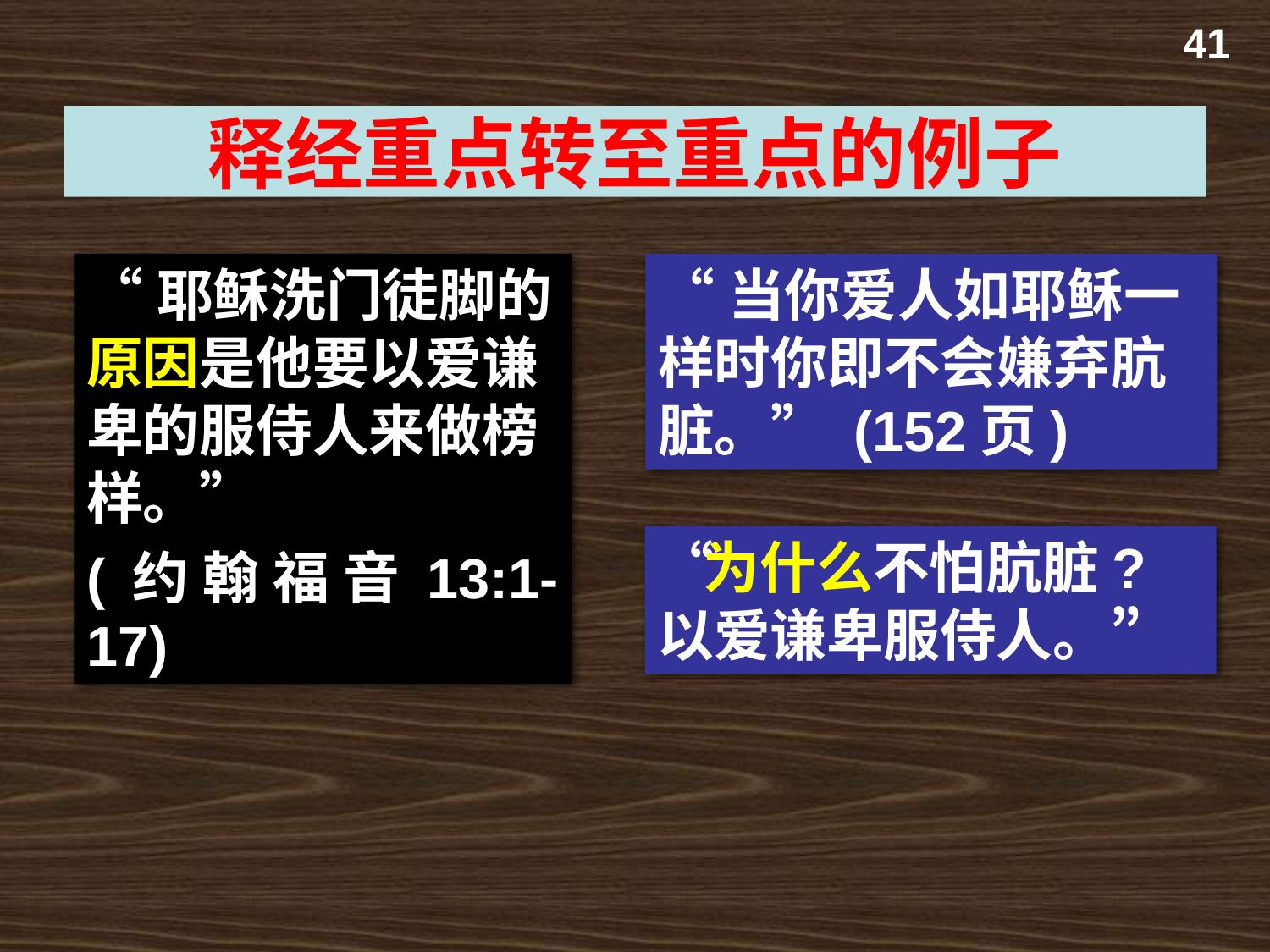

41
释经重点转至重点的例子
“耶稣洗门徒脚的原因是他要以爱谦卑的服侍人来做榜样。”
(约翰福音13:1-17)
“当你爱人如耶稣一样时你即不会嫌弃肮脏。” (152页)
“为什么不怕肮脏? 以爱谦卑服侍人。”